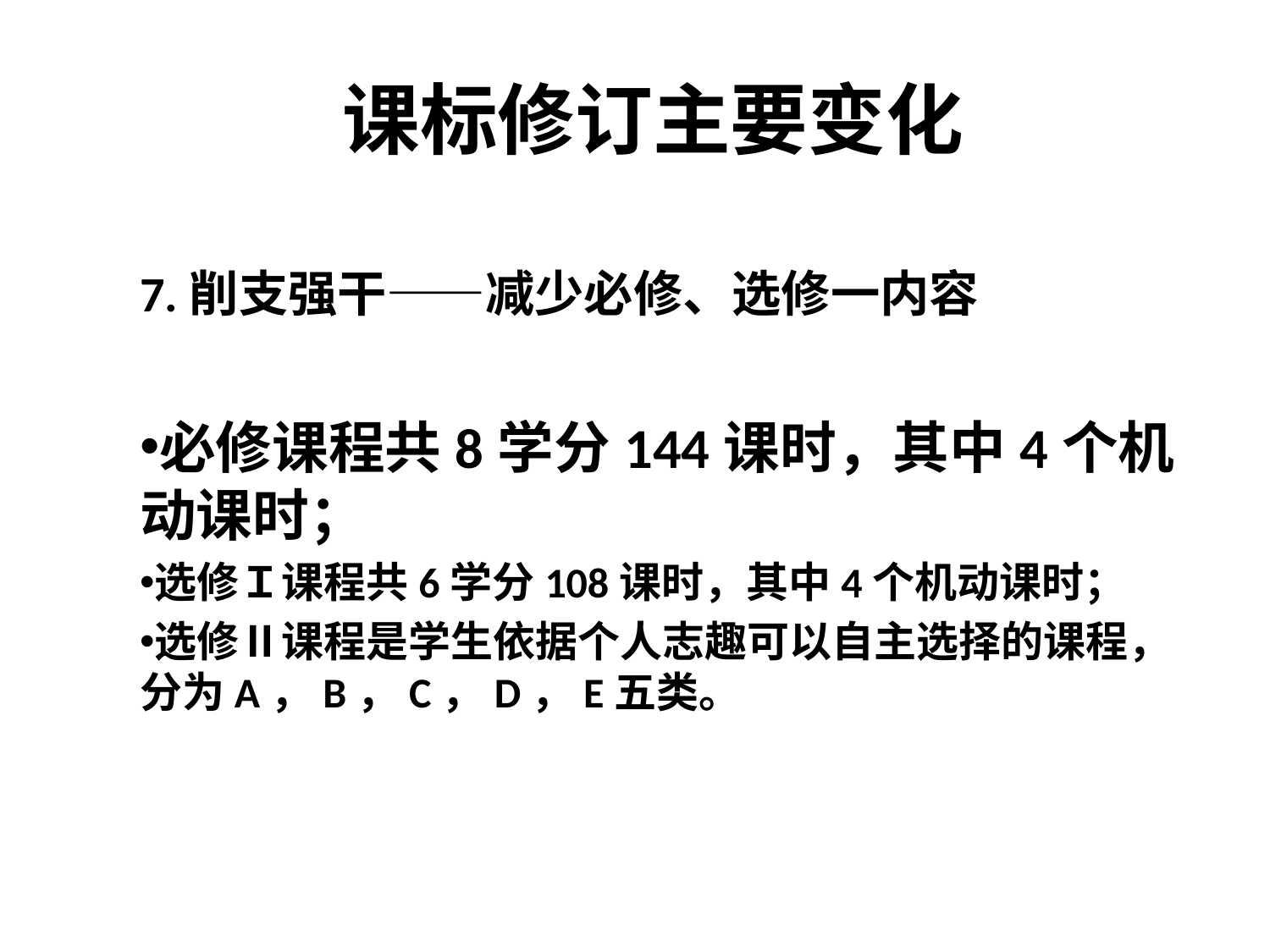

# 课标修订主要变化
7.削支强干——减少必修、选修一内容

必修课程共8学分144课时，其中4个机动课时；
选修Ｉ课程共6学分108课时，其中4个机动课时；
选修Ⅱ课程是学生依据个人志趣可以自主选择的课程，分为A，B，C，D，E五类。